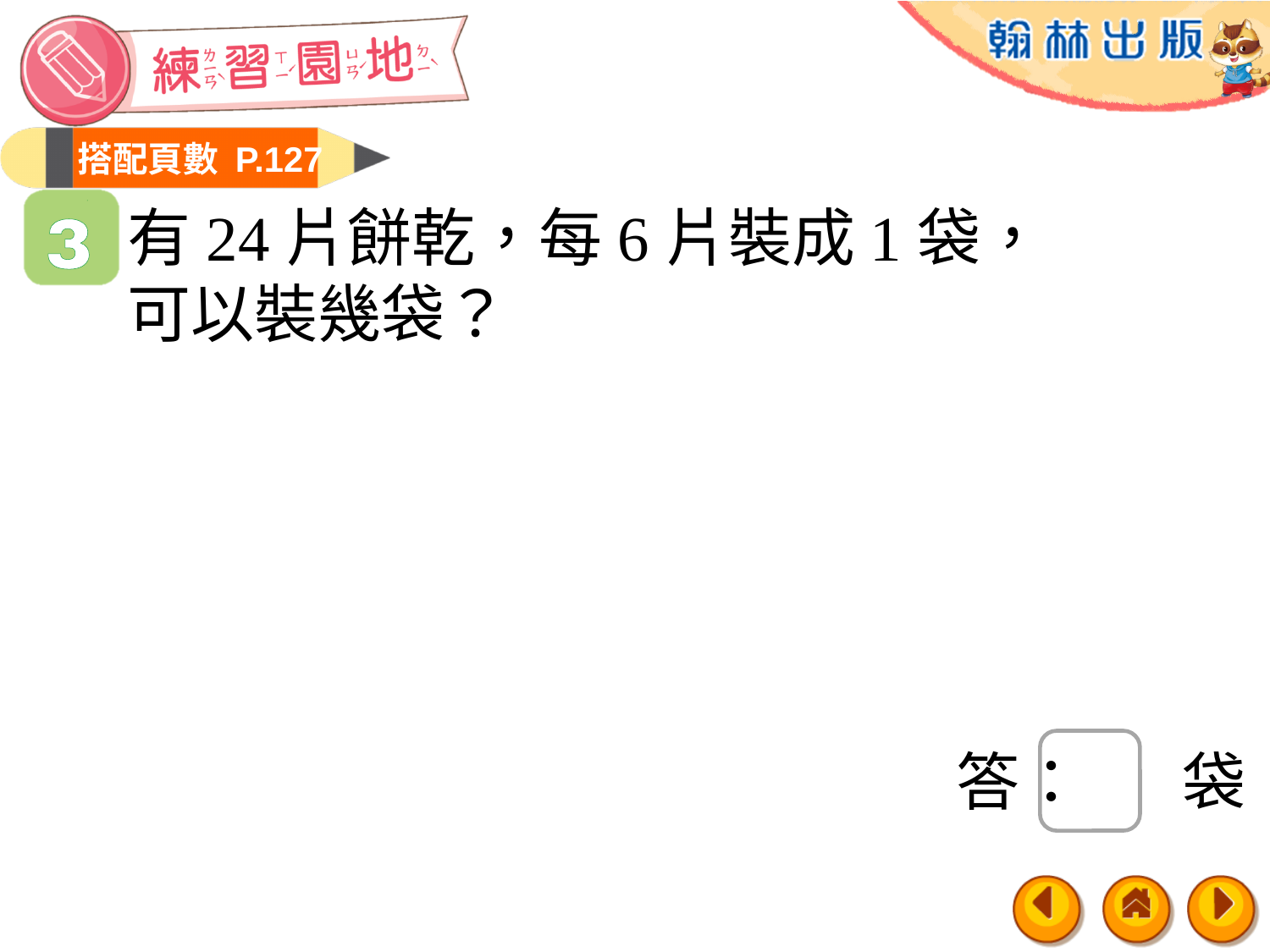

搭配頁數 P.127
有24片餅乾，每6片裝成1袋，
可以裝幾袋？
3

答：       袋